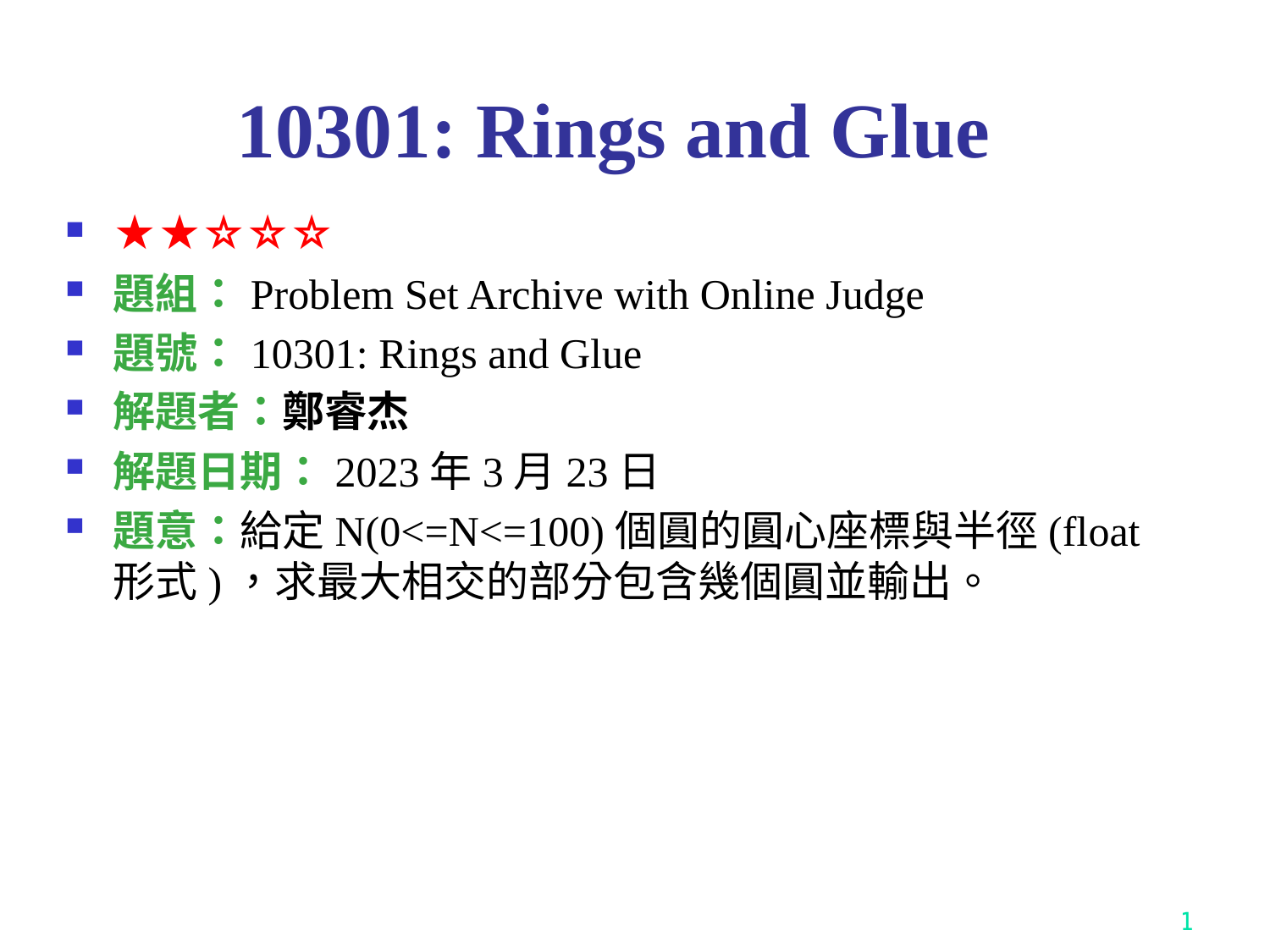

# 10301: Rings and Glue
★★☆☆☆
題組：Problem Set Archive with Online Judge
題號：10301: Rings and Glue
解題者：鄭睿杰
解題日期：2023年3月23日
題意：給定N(0<=N<=100)個圓的圓心座標與半徑(float 形式)，求最大相交的部分包含幾個圓並輸出。
1